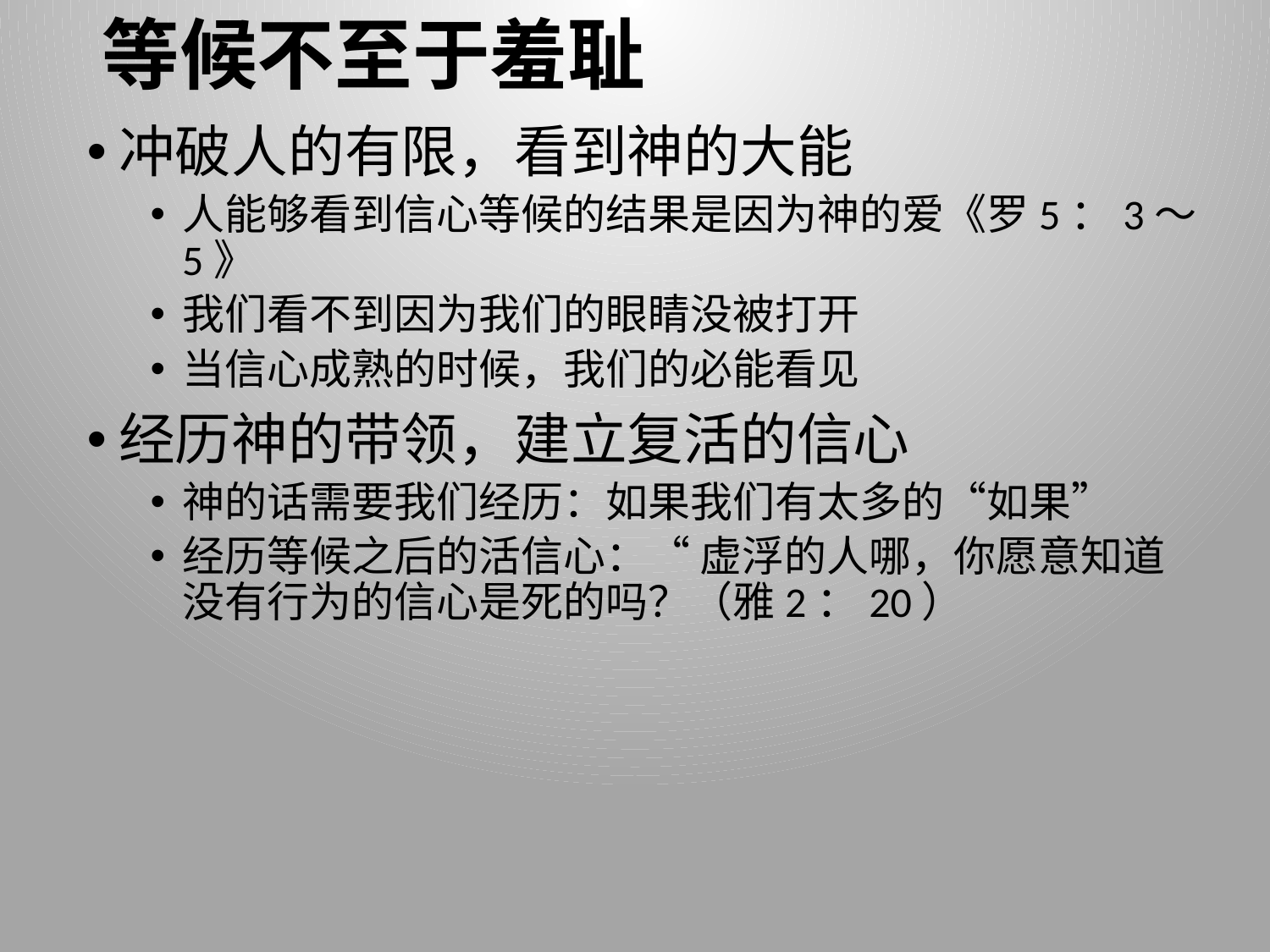

# 等候不至于羞耻
冲破人的有限，看到神的大能
人能够看到信心等候的结果是因为神的爱《罗5：3～5》
我们看不到因为我们的眼睛没被打开
当信心成熟的时候，我们的必能看见
经历神的带领，建立复活的信心
神的话需要我们经历：如果我们有太多的“如果”
经历等候之后的活信心：“ 虚浮的人哪，你愿意知道没有行为的信心是死的吗？（雅2：20）